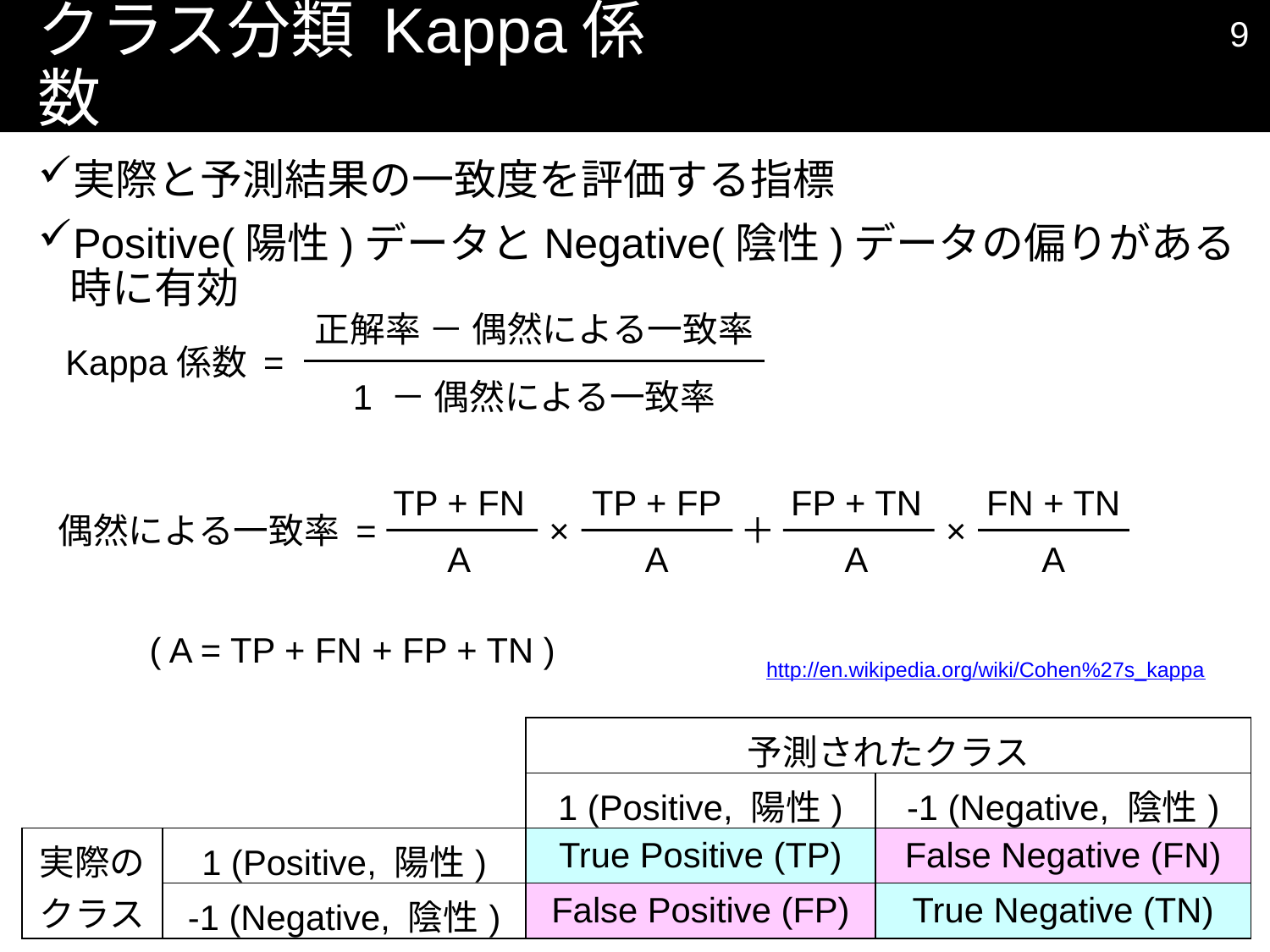

9
# クラス分類 Kappa係数
実際と予測結果の一致度を評価する指標
Positive(陽性)データとNegative(陰性)データの偏りがある時に有効
正解率 － 偶然による一致率
Kappa係数 =
1 － 偶然による一致率
TP + FN
TP + FP
FP + TN
FN + TN
偶然による一致率 =
×
＋
×
A
A
A
A
( A = TP + FN + FP + TN )
http://en.wikipedia.org/wiki/Cohen%27s_kappa
|  |  | 予測されたクラス |  |
| --- | --- | --- | --- |
|  |  | 1 (Positive, 陽性) | -1 (Negative, 陰性) |
| 実際の クラス | 1 (Positive, 陽性) | True Positive (TP) | False Negative (FN) |
|  | -1 (Negative, 陰性) | False Positive (FP) | True Negative (TN) |